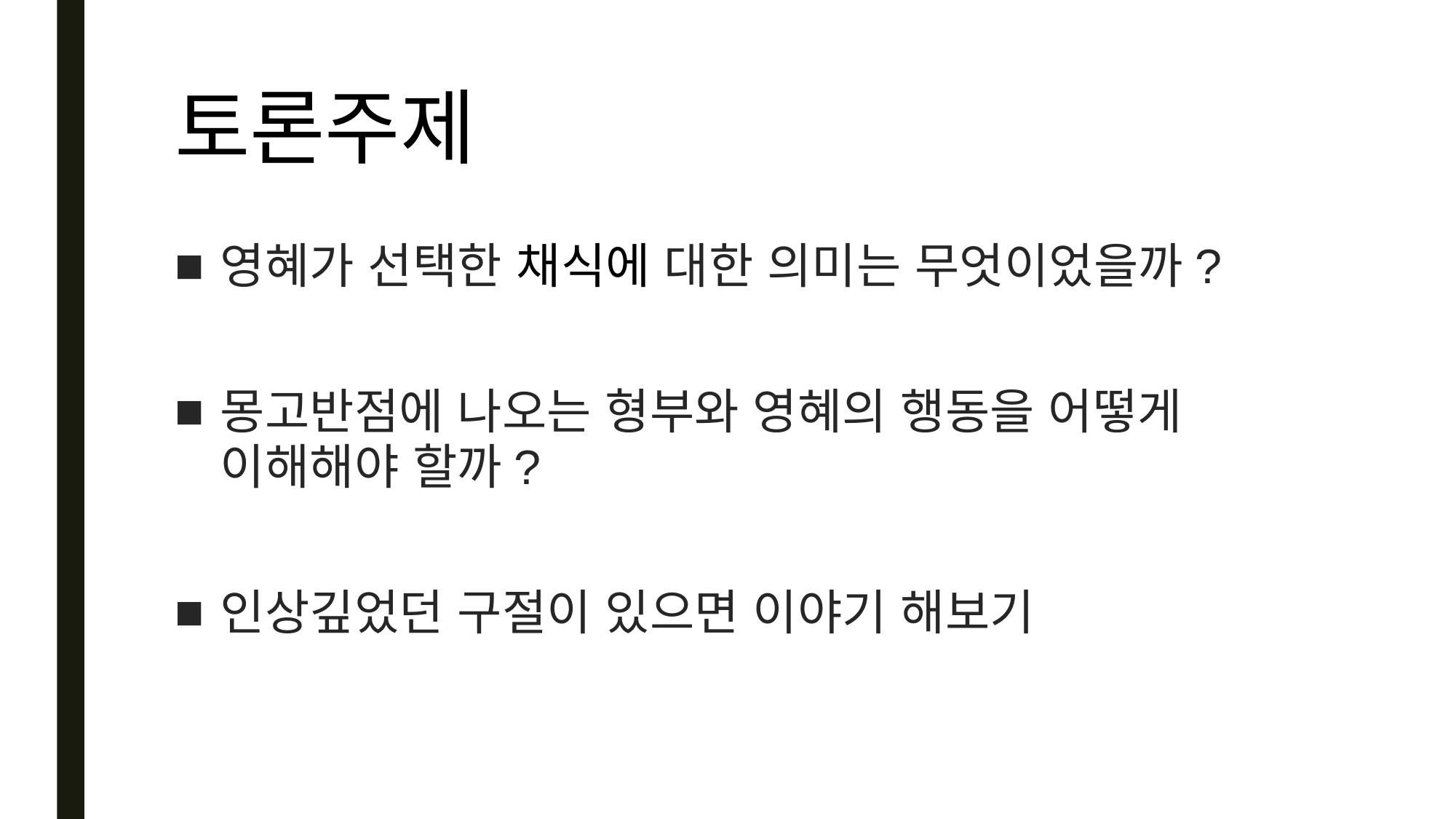

# 토론주제
영혜가 선택한 채식에 대한 의미는 무엇이었을까?

몽고반점에 나오는 형부와 영혜의 행동을 어떻게 이해해야 할까?

인상깊었던 구절이 있으면 이야기 해보기